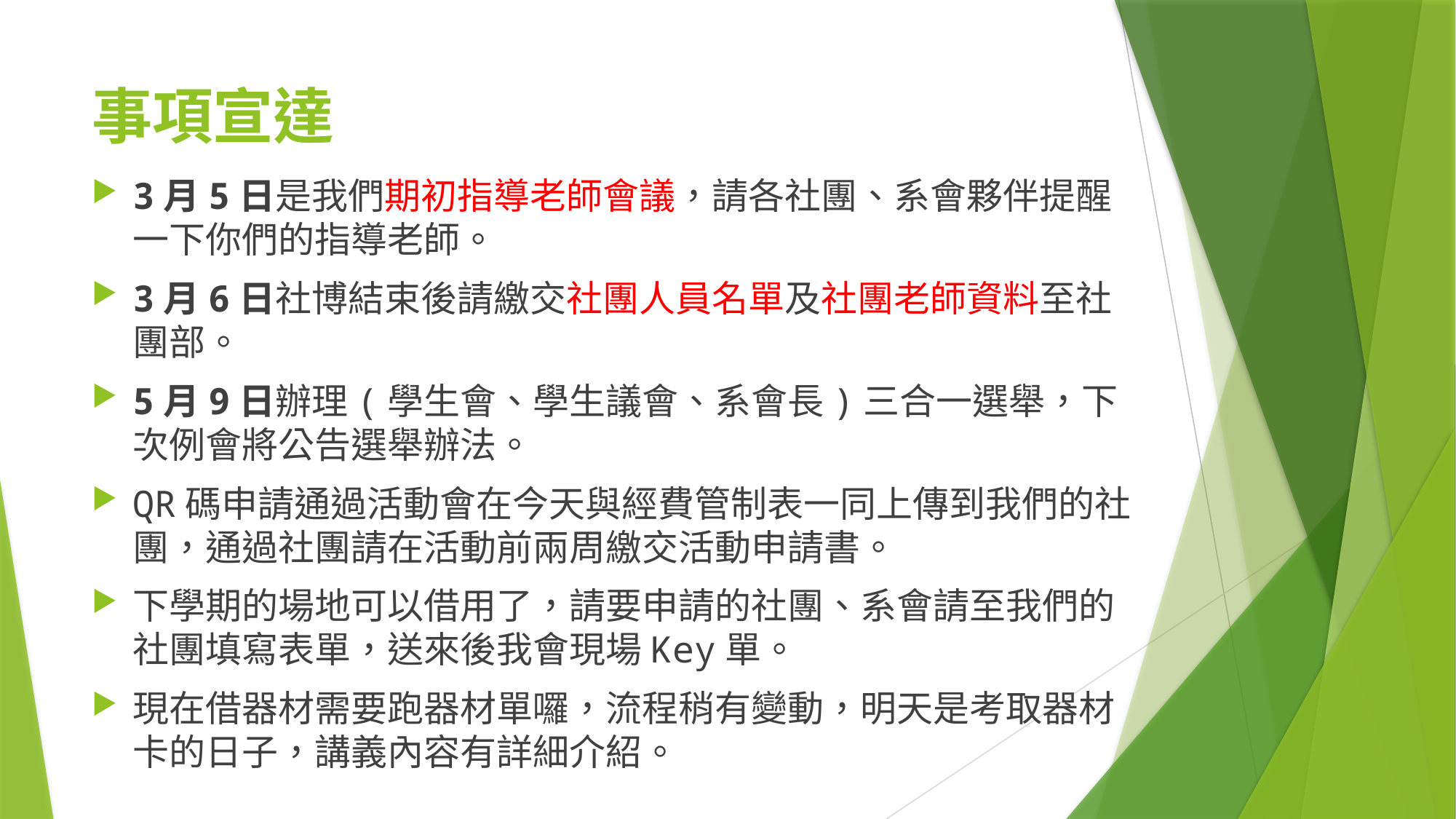

# 事項宣達
3月5日是我們期初指導老師會議，請各社團、系會夥伴提醒一下你們的指導老師。
3月6日社博結束後請繳交社團人員名單及社團老師資料至社團部。
5月9日辦理(學生會、學生議會、系會長)三合一選舉，下次例會將公告選舉辦法。
QR碼申請通過活動會在今天與經費管制表一同上傳到我們的社團，通過社團請在活動前兩周繳交活動申請書。
下學期的場地可以借用了，請要申請的社團、系會請至我們的社團填寫表單，送來後我會現場Key單。
現在借器材需要跑器材單囉，流程稍有變動，明天是考取器材卡的日子，講義內容有詳細介紹。